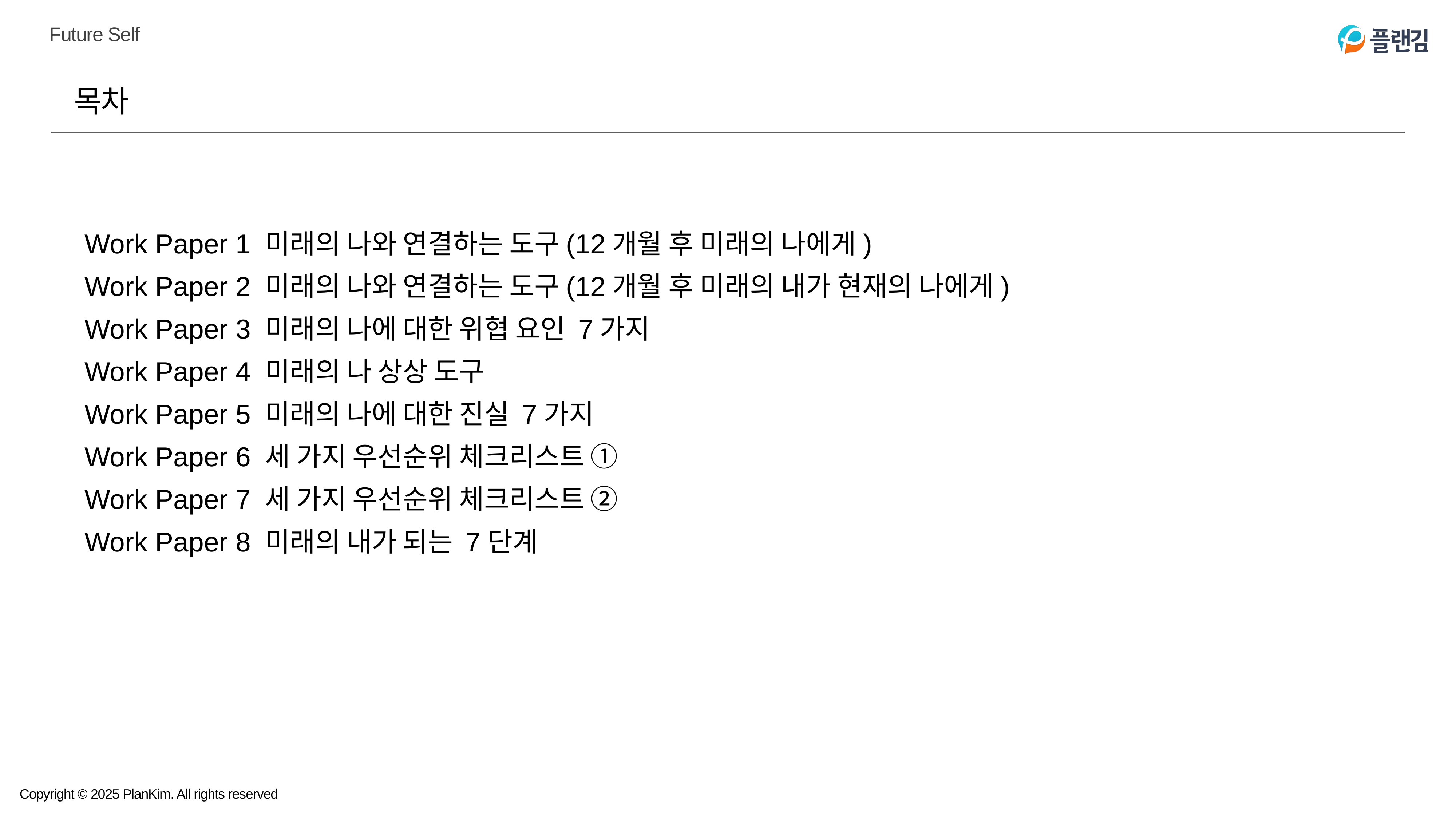

목차
Work Paper 1 미래의 나와 연결하는 도구(12개월 후 미래의 나에게)
Work Paper 2 미래의 나와 연결하는 도구(12개월 후 미래의 내가 현재의 나에게)
Work Paper 3 미래의 나에 대한 위협 요인 7가지
Work Paper 4 미래의 나 상상 도구
Work Paper 5 미래의 나에 대한 진실 7가지
Work Paper 6 세 가지 우선순위 체크리스트 ①
Work Paper 7 세 가지 우선순위 체크리스트 ②
Work Paper 8 미래의 내가 되는 7단계
2